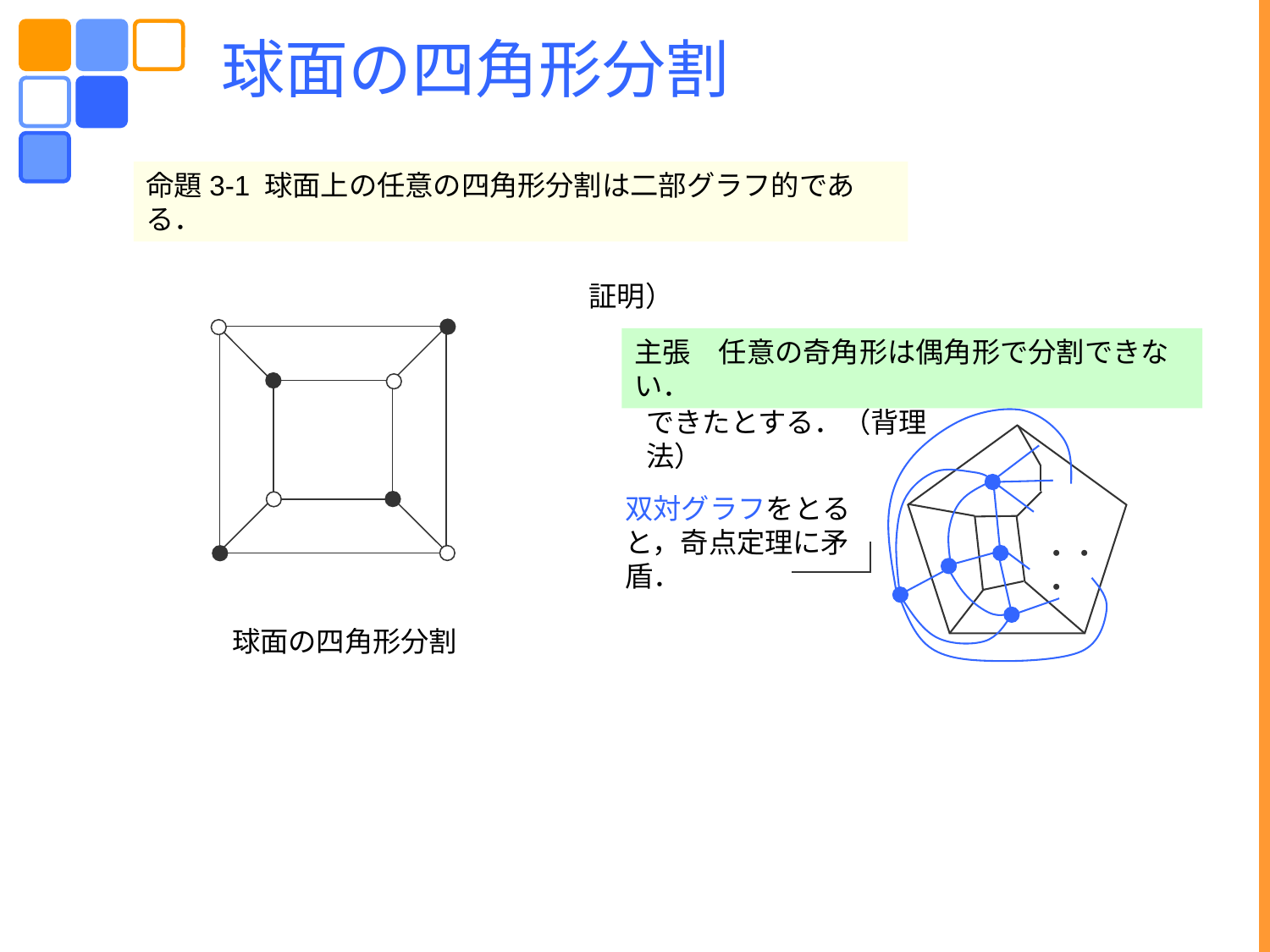

球面の四角形分割
命題3-1 球面上の任意の四角形分割は二部グラフ的である．
証明）

主張　任意の奇角形は偶角形で分割できない．
できたとする．（背理法）

双対グラフをとると，奇点定理に矛盾．
・・・

球面の四角形分割